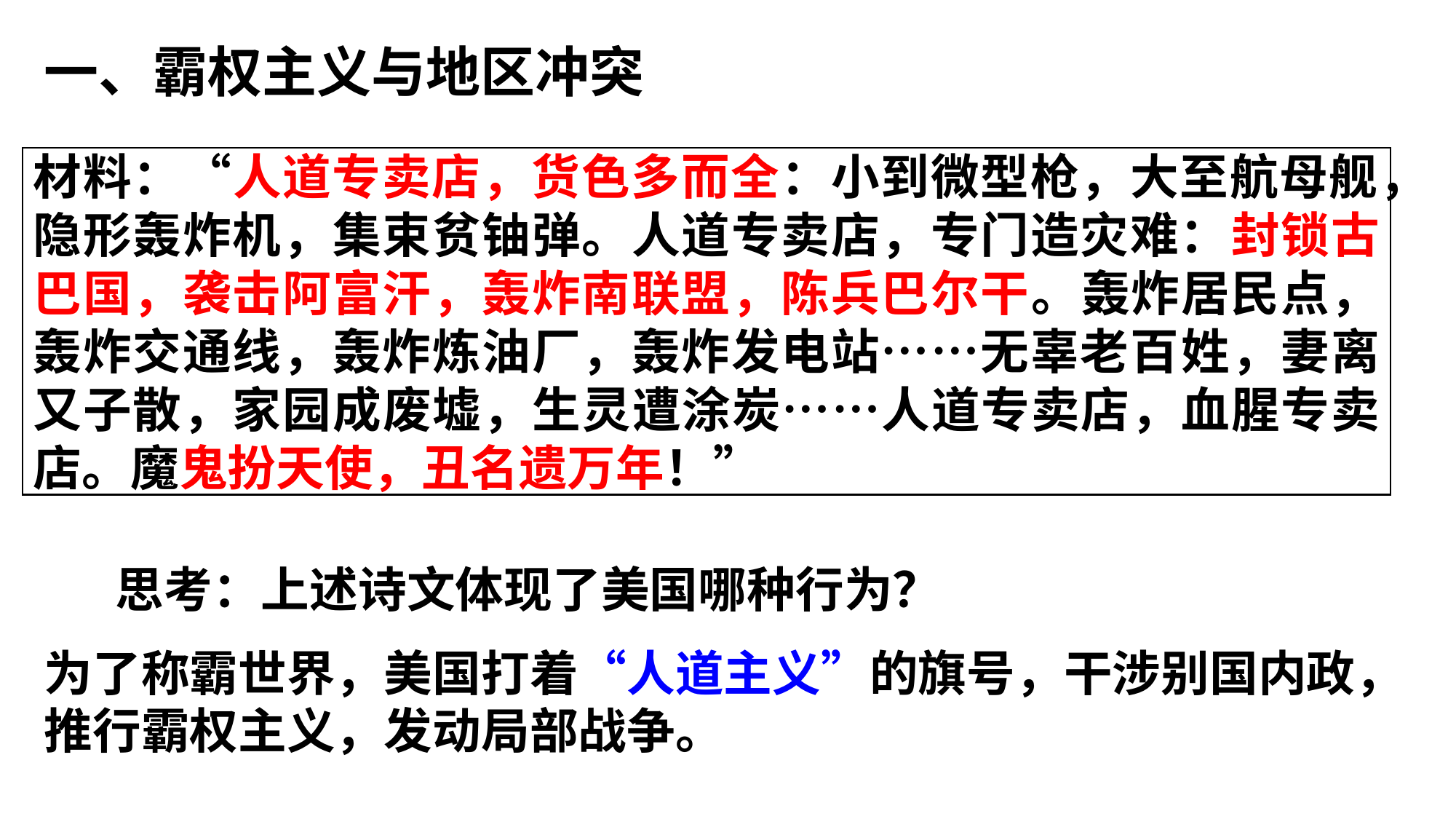

一、霸权主义与地区冲突
材料：“人道专卖店，货色多而全：小到微型枪，大至航母舰，隐形轰炸机，集束贫铀弹。人道专卖店，专门造灾难：封锁古巴国，袭击阿富汗，轰炸南联盟，陈兵巴尔干。轰炸居民点，轰炸交通线，轰炸炼油厂，轰炸发电站……无辜老百姓，妻离又子散，家园成废墟，生灵遭涂炭……人道专卖店，血腥专卖店。魔鬼扮天使，丑名遗万年！”
思考：上述诗文体现了美国哪种行为？
为了称霸世界，美国打着“人道主义”的旗号，干涉别国内政，推行霸权主义，发动局部战争。